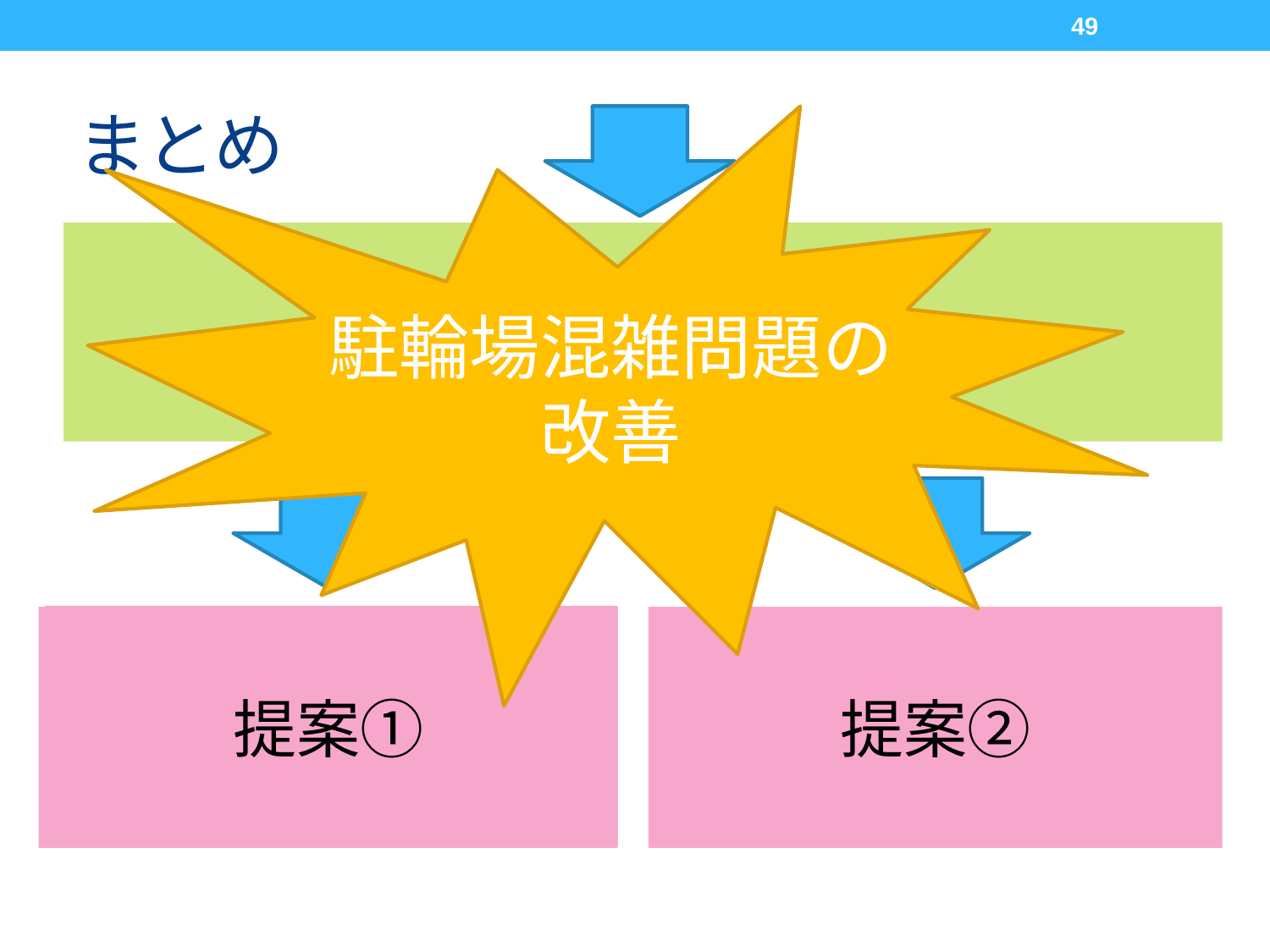

49
# まとめ

駐輪場混雑問題の改善

分　析

駐輪場容量を圧迫しているのは
放置自転車と
学内移動自転車

放置自転車の
撤去回数の増加と
撤去期間の前倒し

提案①

学内移動自転車を
キックボード
に置き換え

提案②